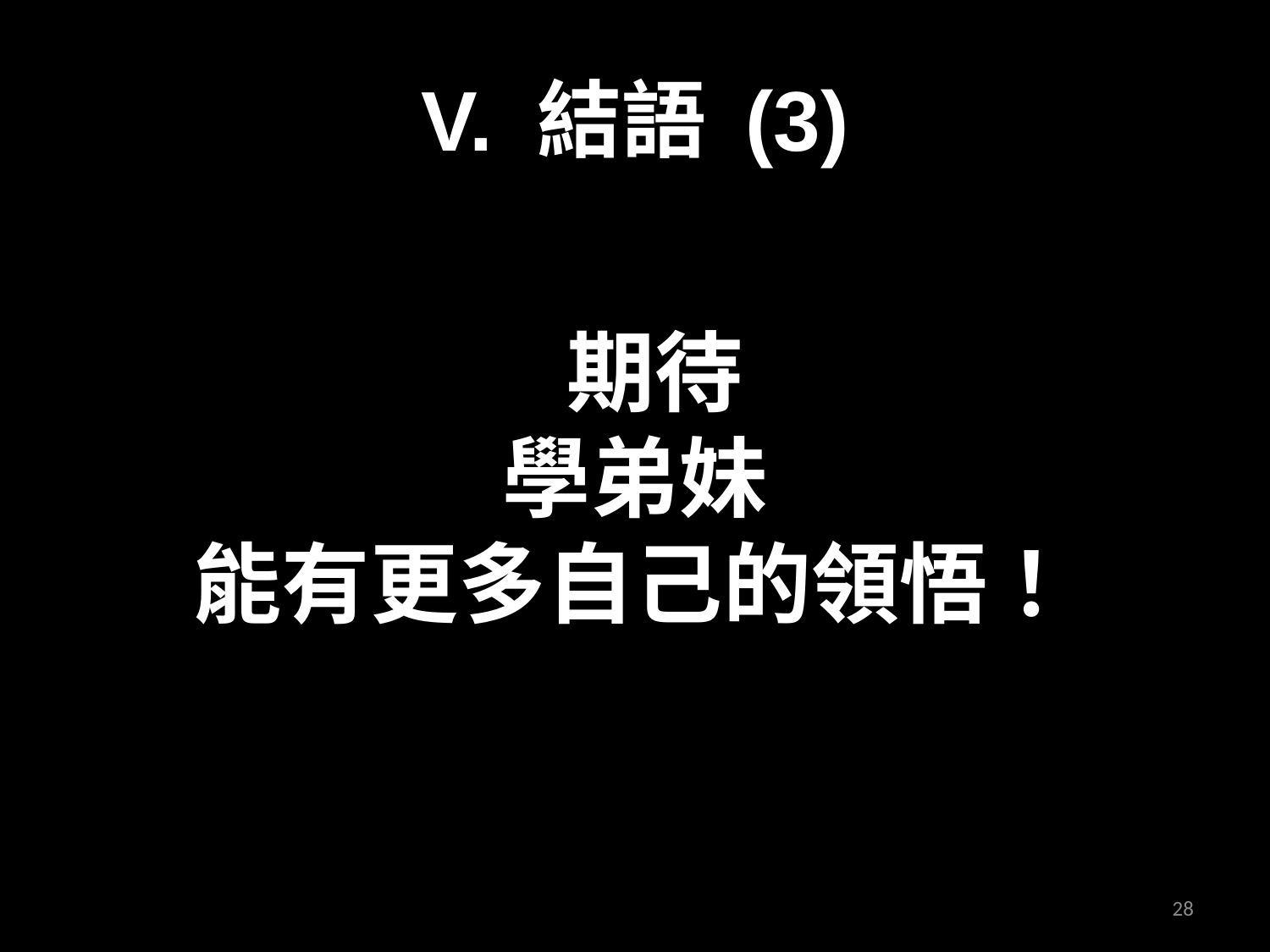

# V. 結語 (3)

 期待
學弟妹
能有更多自己的領悟！
28